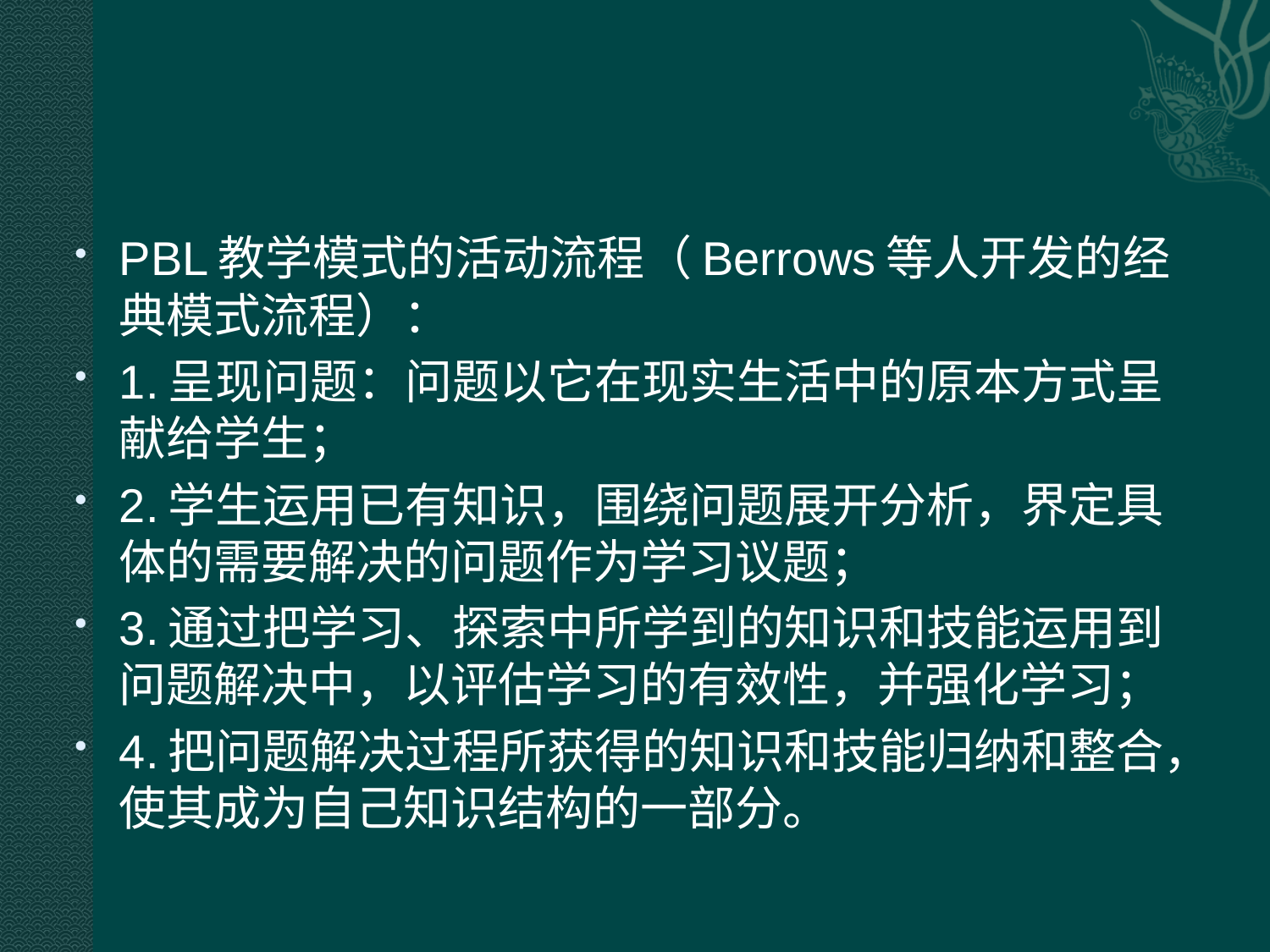

#
PBL教学模式的活动流程（Berrows等人开发的经典模式流程）：
1.呈现问题：问题以它在现实生活中的原本方式呈献给学生；
2.学生运用已有知识，围绕问题展开分析，界定具体的需要解决的问题作为学习议题；
3.通过把学习、探索中所学到的知识和技能运用到问题解决中，以评估学习的有效性，并强化学习；
4.把问题解决过程所获得的知识和技能归纳和整合，使其成为自己知识结构的一部分。